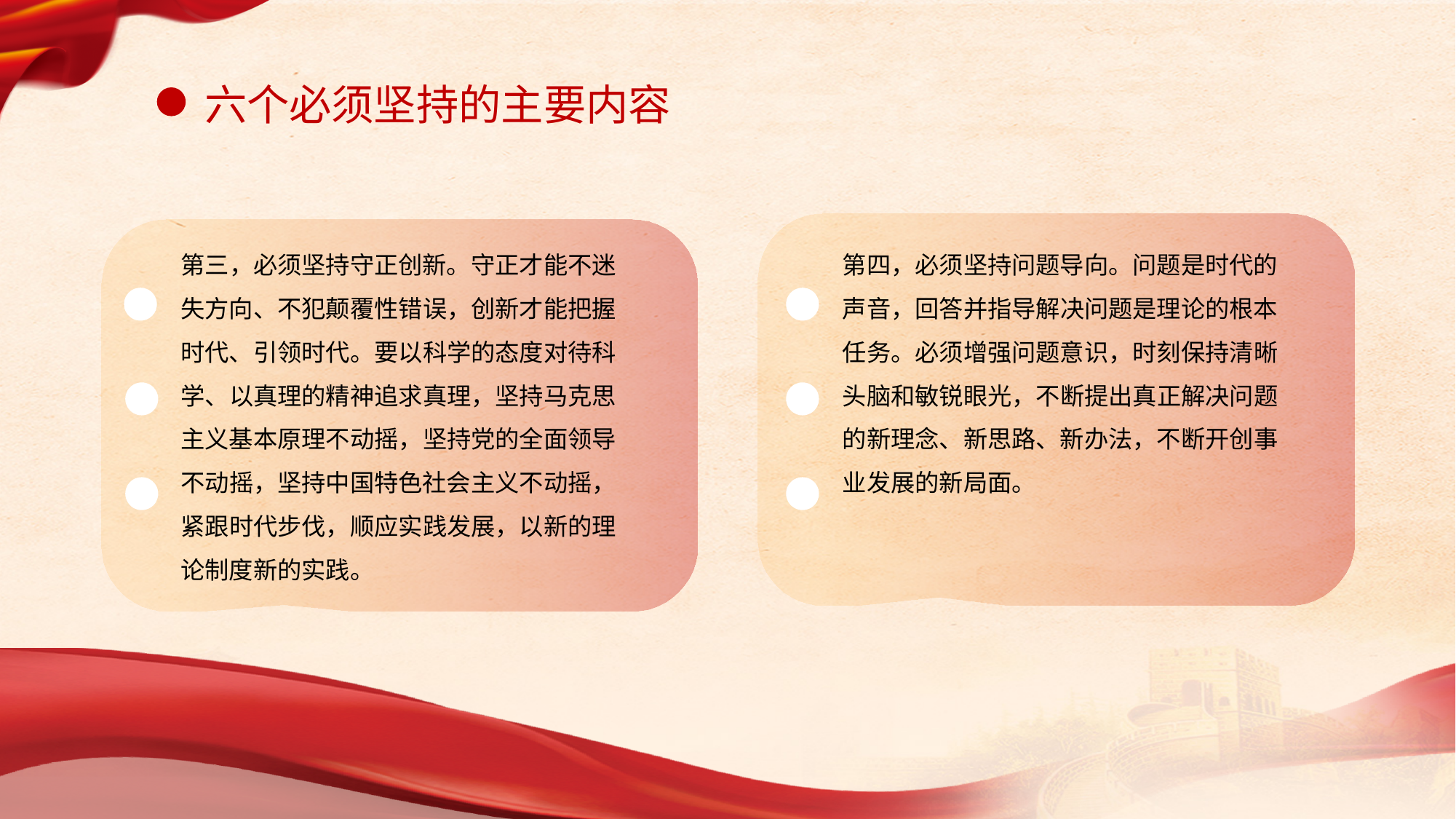

六个必须坚持的主要内容

第三，必须坚持守正创新。守正才能不迷失方向、不犯颠覆性错误，创新才能把握时代、引领时代。要以科学的态度对待科学、以真理的精神追求真理，坚持马克思主义基本原理不动摇，坚持党的全面领导不动摇，坚持中国特色社会主义不动摇，紧跟时代步伐，顺应实践发展，以新的理论制度新的实践。
第四，必须坚持问题导向。问题是时代的声音，回答并指导解决问题是理论的根本任务。必须增强问题意识，时刻保持清晰头脑和敏锐眼光，不断提出真正解决问题的新理念、新思路、新办法，不断开创事业发展的新局面。